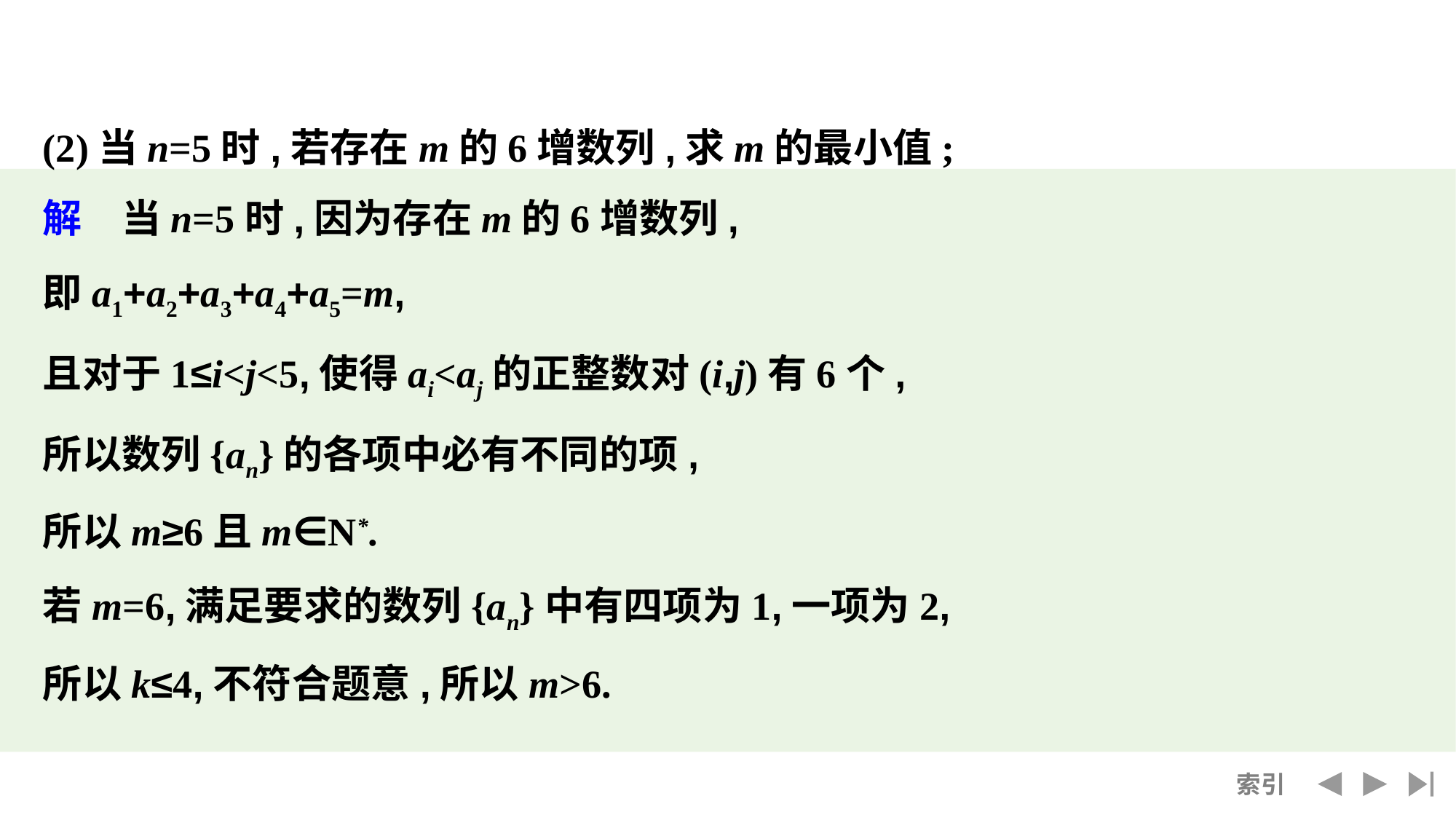

(2)当n=5时,若存在m的6增数列,求m的最小值;
解　当n=5时,因为存在m的6增数列,
即a1+a2+a3+a4+a5=m,
且对于1≤i<j<5,使得ai<aj的正整数对(i,j)有6个,
所以数列{an}的各项中必有不同的项,
所以m≥6且m∈N*.
若m=6,满足要求的数列{an}中有四项为1,一项为2,
所以k≤4,不符合题意,所以m>6.